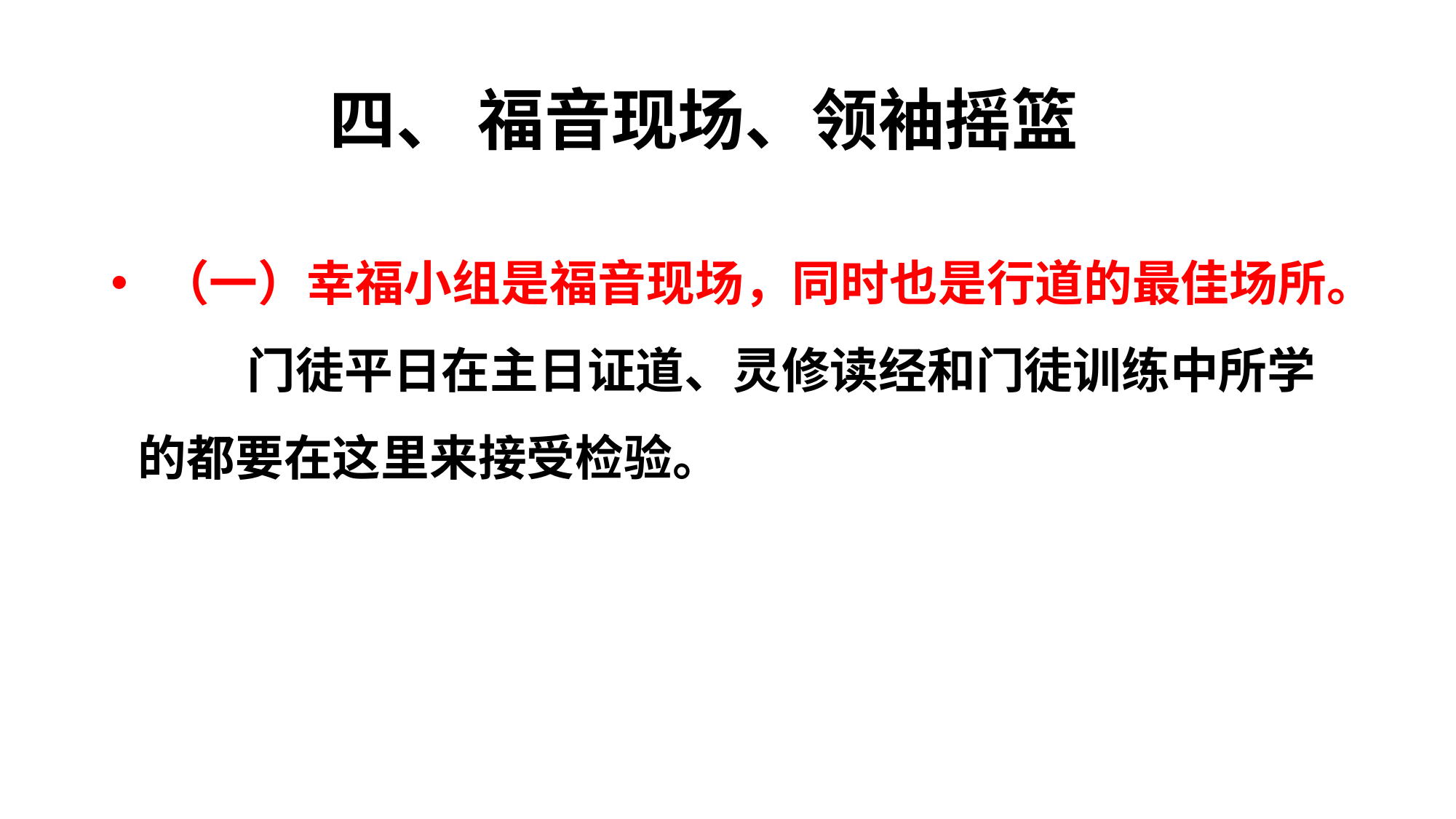

# 四、 福音现场、领袖摇篮
 （一）幸福小组是福音现场，同时也是行道的最佳场所。	门徒平日在主日证道、灵修读经和门徒训练中所学的都要在这里来接受检验。